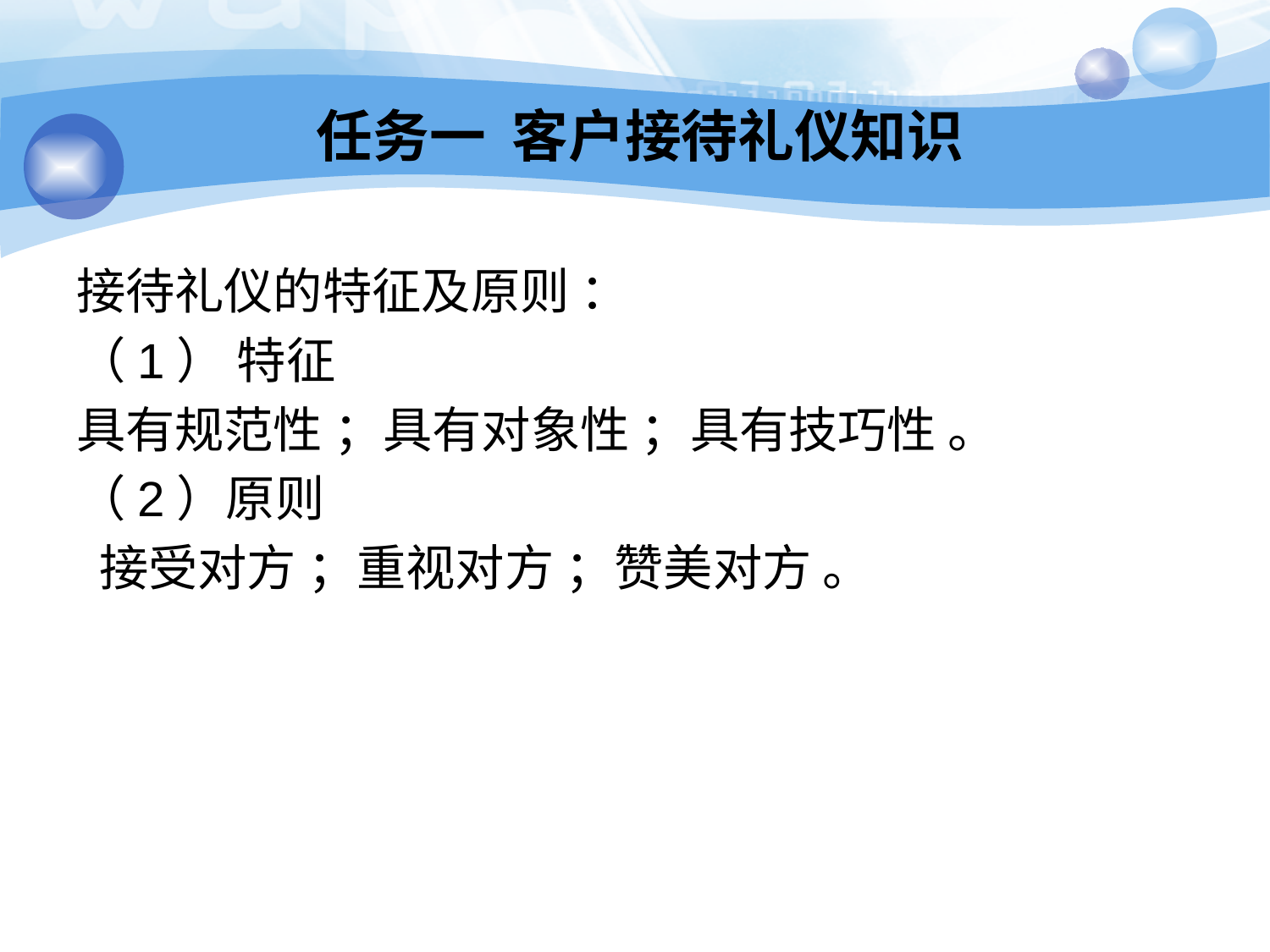

# 任务一  客户接待礼仪知识
接待礼仪的特征及原则 ：
（1） 特征
具有规范性 ；具有对象性 ；具有技巧性 。
（2）原则
 接受对方 ；重视对方 ；赞美对方 。